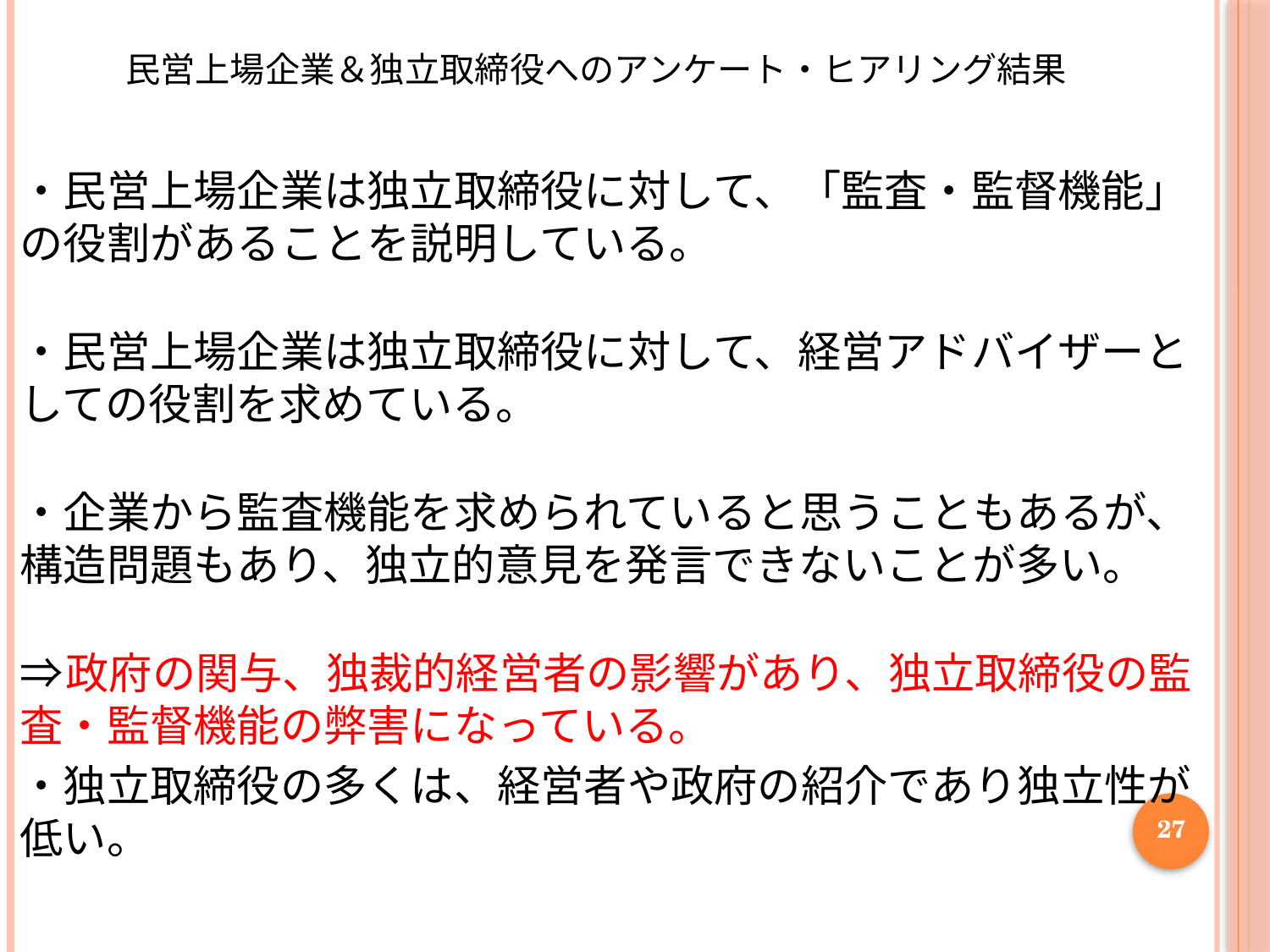

# 民営上場企業＆独立取締役へのアンケート・ヒアリング結果

・民営上場企業は独立取締役に対して、「監査・監督機能」の役割があることを説明している。

・民営上場企業は独立取締役に対して、経営アドバイザーとしての役割を求めている。

・企業から監査機能を求められていると思うこともあるが、構造問題もあり、独立的意見を発言できないことが多い。

⇒政府の関与、独裁的経営者の影響があり、独立取締役の監査・監督機能の弊害になっている。

・独立取締役の多くは、経営者や政府の紹介であり独立性が低い。

27